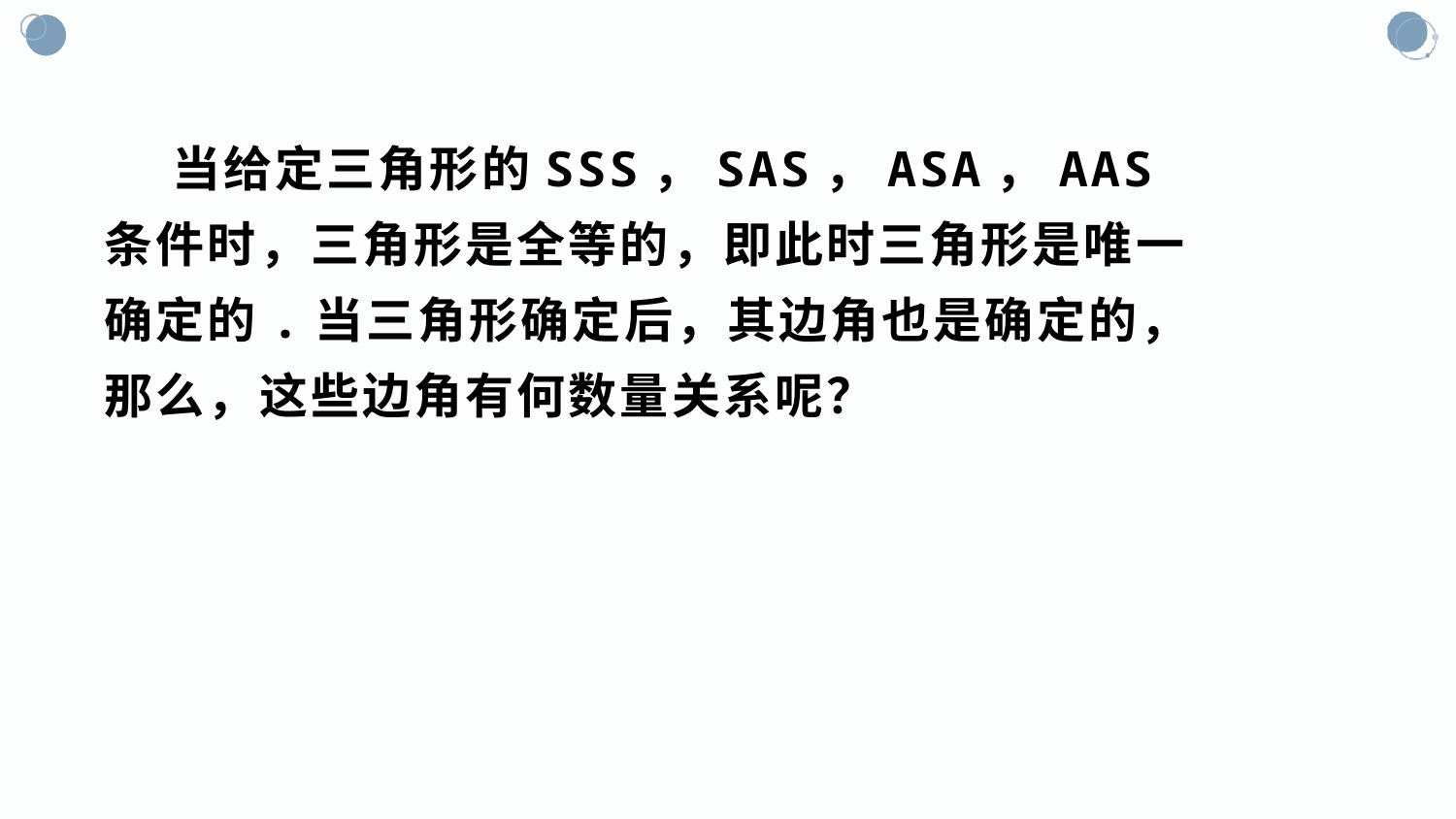

#
    当给定三角形的SSS，SAS，ASA，AAS条件时，三角形是全等的，即此时三角形是唯一确定的.当三角形确定后，其边角也是确定的，那么，这些边角有何数量关系呢？